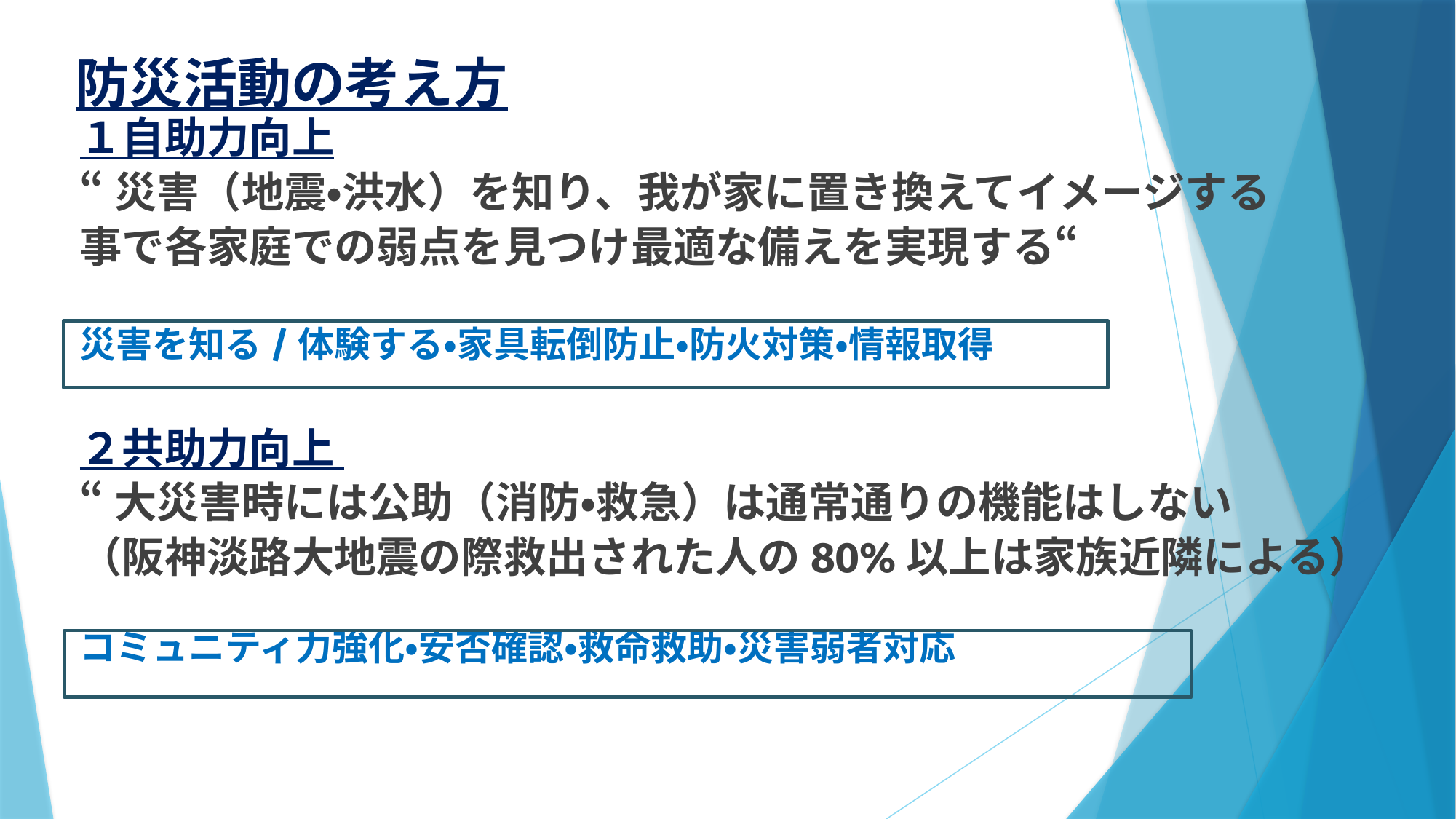

# 防災活動の考え方
１自助力向上
“災害（地震・洪水）を知り、我が家に置き換えてイメージする
事で各家庭での弱点を見つけ最適な備えを実現する“

災害を知る/体験する・家具転倒防止・防火対策・情報取得

２共助力向上
“大災害時には公助（消防・救急）は通常通りの機能はしない
（阪神淡路大地震の際救出された人の80%以上は家族近隣による）

コミュニティ力強化・安否確認・救命救助・災害弱者対応